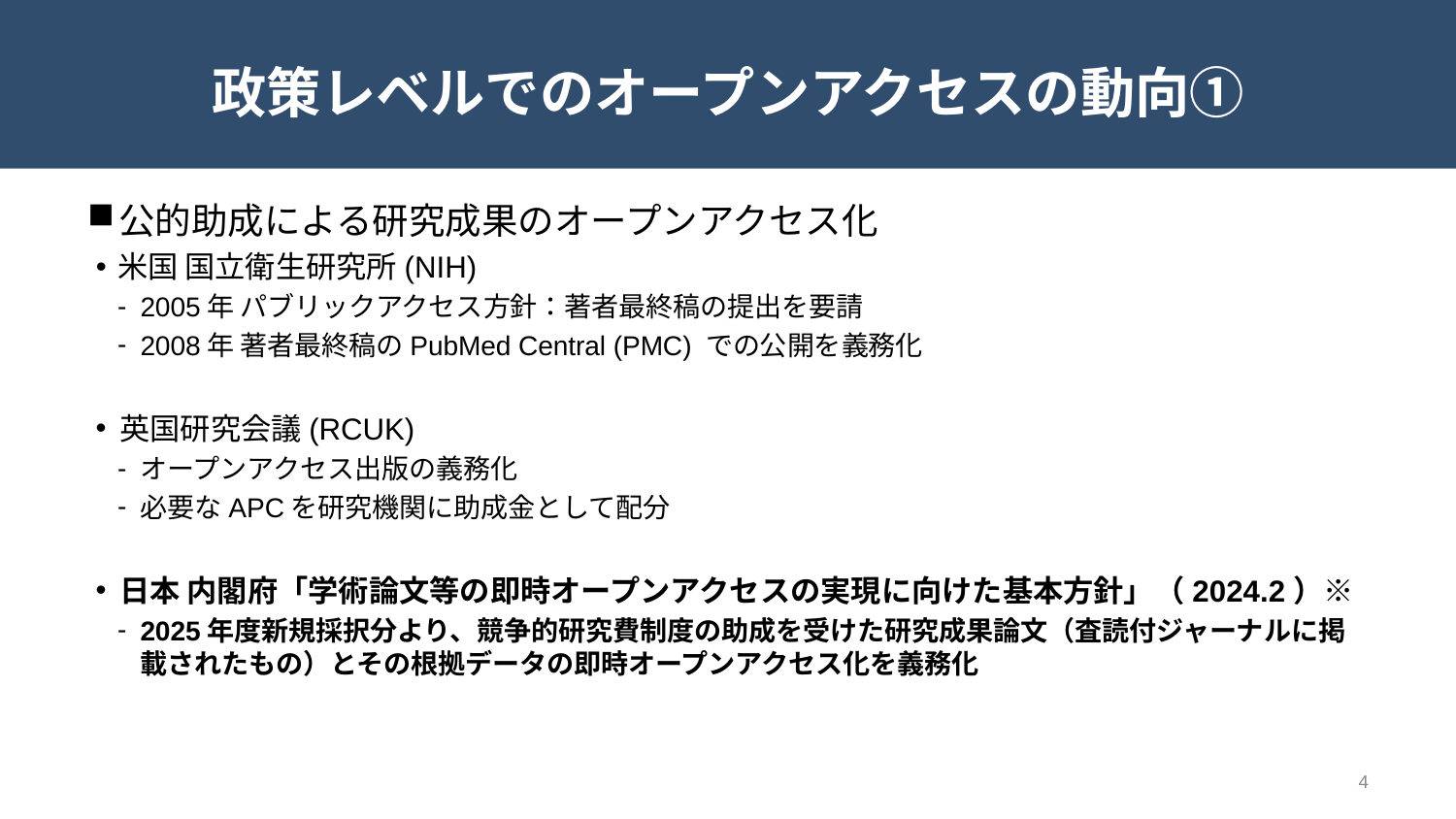

# 政策レベルでのオープンアクセスの動向①
公的助成による研究成果のオープンアクセス化
米国 国立衛生研究所(NIH)
2005年 パブリックアクセス方針：著者最終稿の提出を要請
2008年 著者最終稿のPubMed Central (PMC) での公開を義務化

英国研究会議(RCUK)
オープンアクセス出版の義務化
必要なAPCを研究機関に助成金として配分

日本 内閣府「学術論文等の即時オープンアクセスの実現に向けた基本方針」（2024.2）※
2025年度新規採択分より、競争的研究費制度の助成を受けた研究成果論文（査読付ジャーナルに掲載されたもの）とその根拠データの即時オープンアクセス化を義務化

4